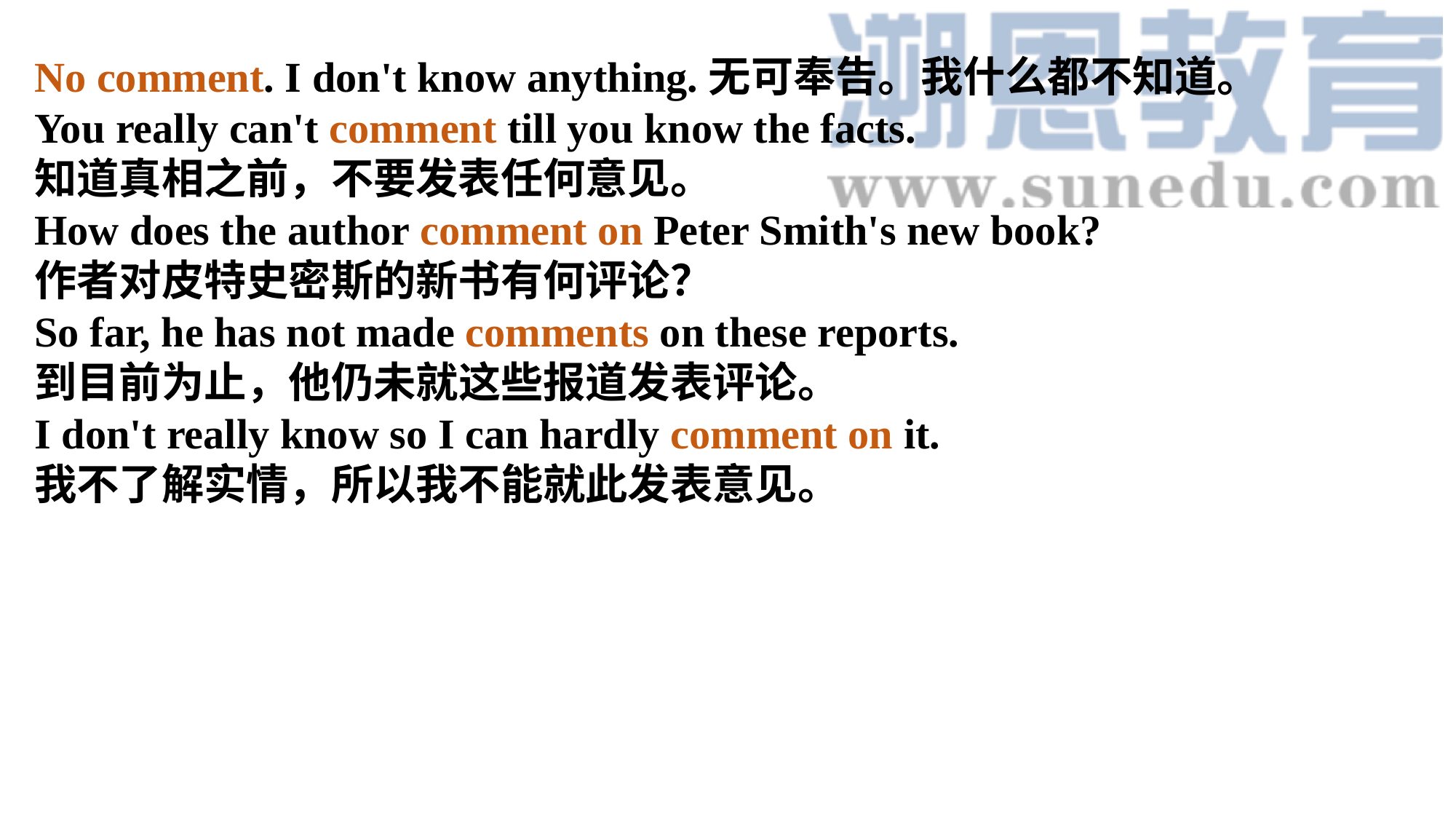

No comment. I don't know anything.无可奉告。我什么都不知道。
You really can't comment till you know the facts.
知道真相之前，不要发表任何意见。
How does the author comment on Peter Smith's new book?
作者对皮特史密斯的新书有何评论？
So far, he has not made comments on these reports.
到目前为止，他仍未就这些报道发表评论。
I don't really know so I can hardly comment on it.
我不了解实情，所以我不能就此发表意见。